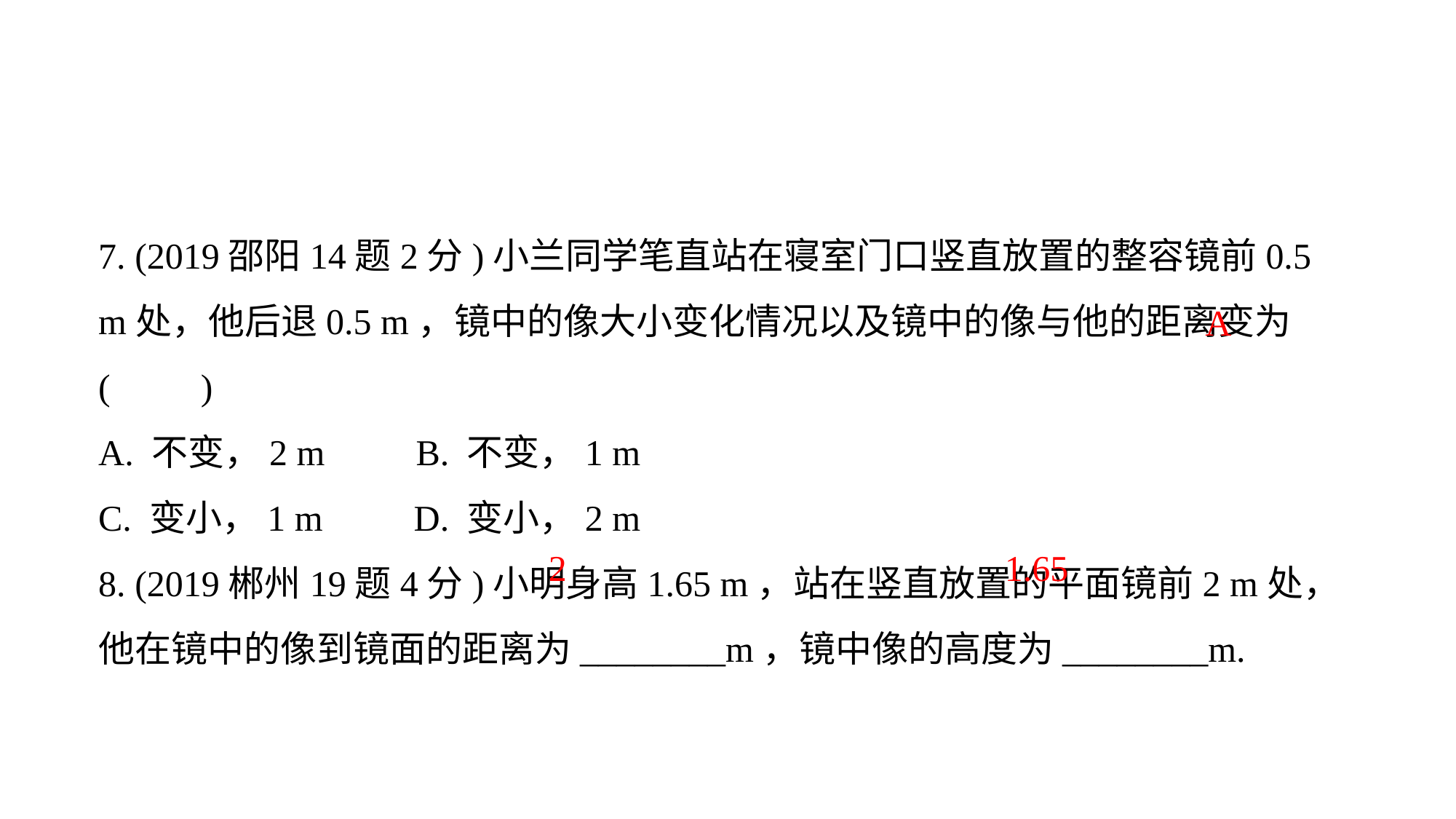

7. (2019邵阳14题2分)小兰同学笔直站在寝室门口竖直放置的整容镜前0.5 m处，他后退0.5 m，镜中的像大小变化情况以及镜中的像与他的距离变为(　　)
A. 不变，2 m          B. 不变，1 m
C. 变小，1 m          D. 变小，2 m
8. (2019郴州19题4分)小明身高1.65 m，站在竖直放置的平面镜前2 m处，他在镜中的像到镜面的距离为________m，镜中像的高度为________m.
A
2
1.65